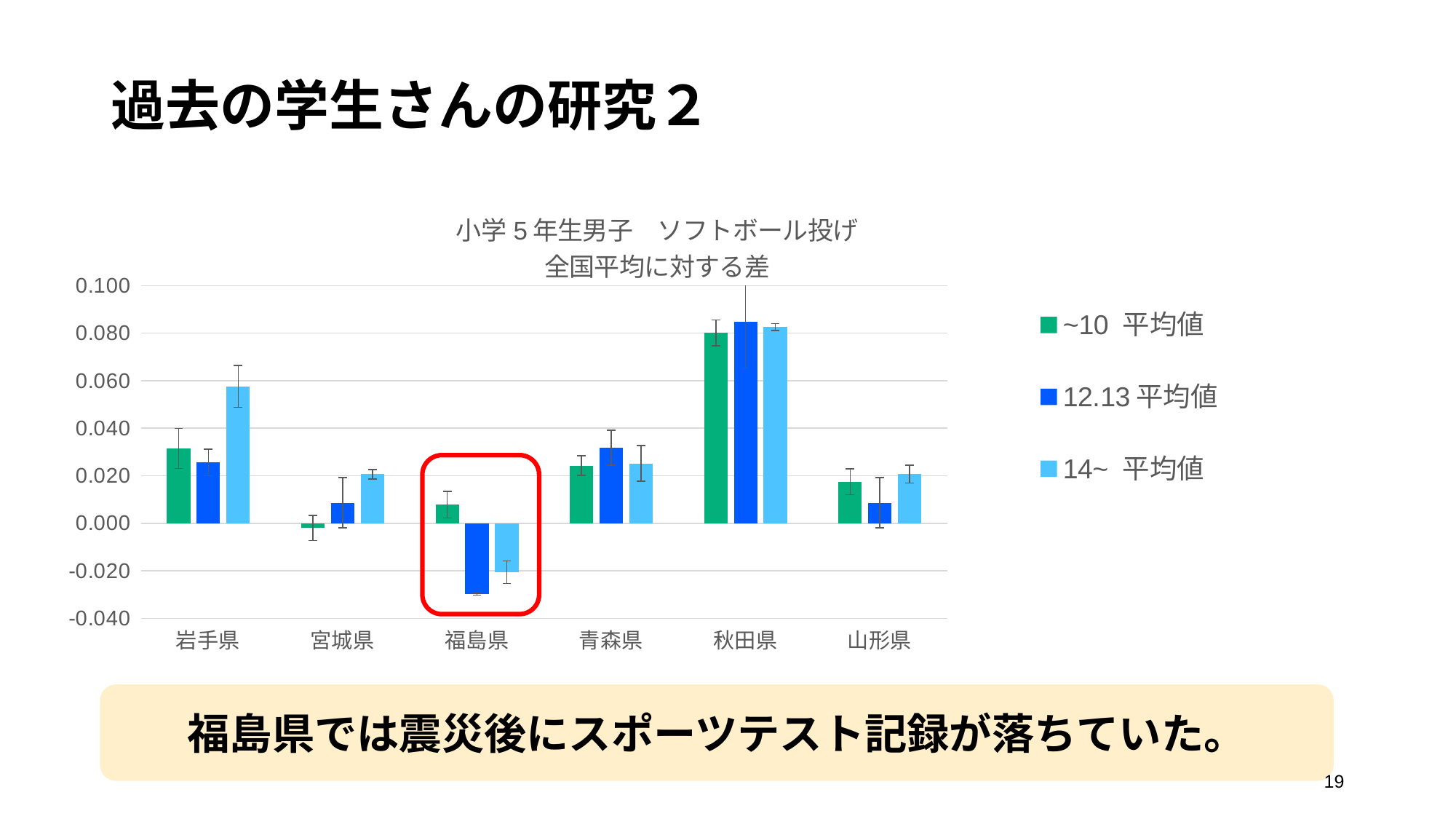

# 過去の学生さんの研究２

### Chart: 小学5年生男子　ソフトボール投げ
全国平均に対する差

| Category | ~10 平均値 | 12.13平均値 | 14~ 平均値 |
|---|---|---|---|
| 岩手県 | 0.03148048995180699 | 0.025590408577223944 | 0.057618210069083485 |
| 宮城県 | -0.0020249526445087706 | 0.008620689655172487 | 0.020670299900649242 |
| 福島県 | 0.007800004763195511 | -0.029792089249492892 | -0.020605317575841536 |
| 青森県 | 0.024275223799474242 | 0.03183859750796869 | 0.025153849264111388 |
| 秋田県 | 0.08010771751837446 | 0.08490292668791655 | 0.08259033987199922 |
| 山形県 | 0.017485230295054645 | 0.008620689655172487 | 0.020663686144035614 |
福島県では震災後にスポーツテスト記録が落ちていた。
19